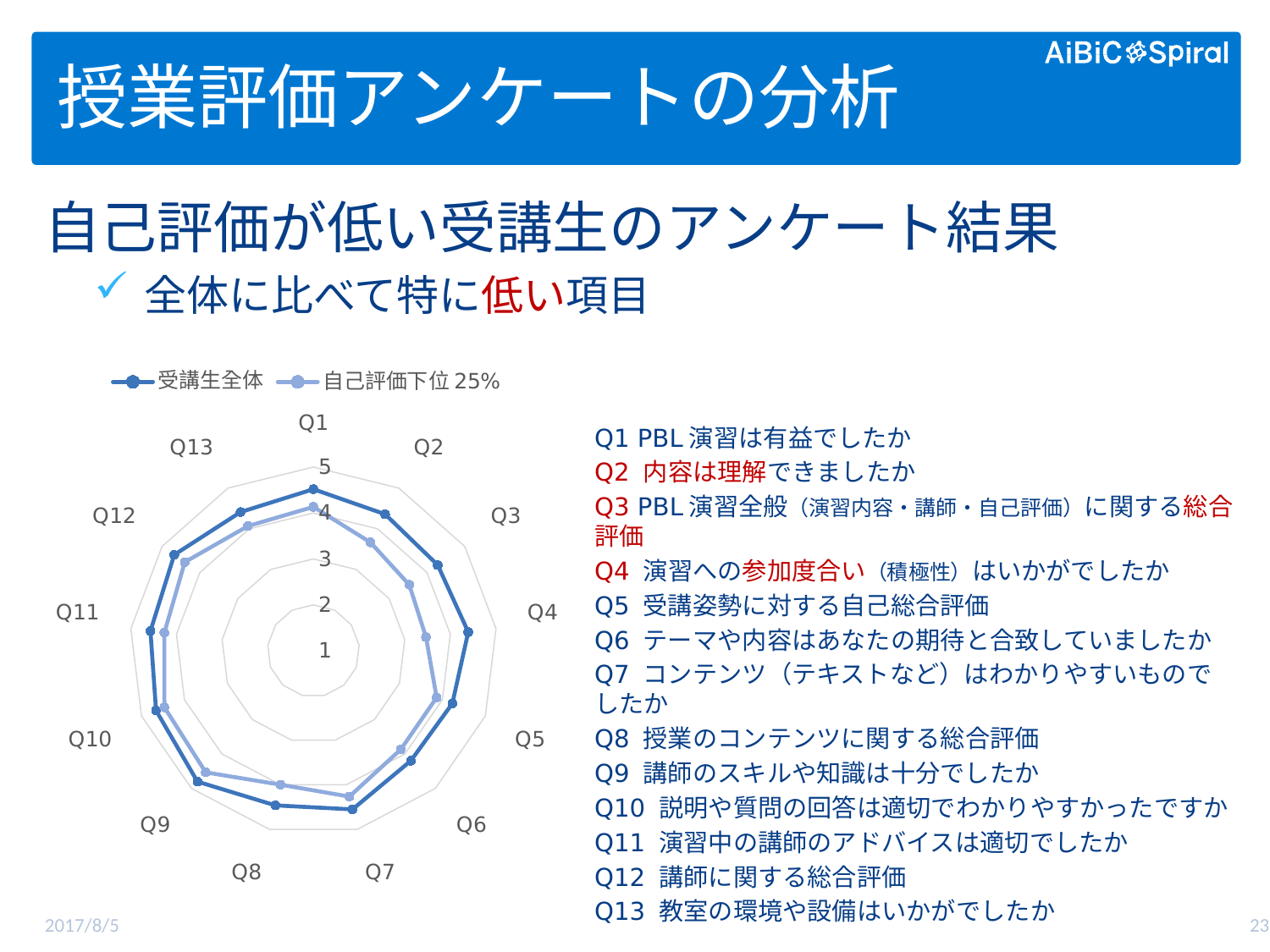

# 授業評価アンケートの分析
自己評価が低い受講生のアンケート結果
全体に比べて特に低い項目

### Chart

| Category | 受講生全体 | 自己評価下位25% |
|---|---|---|
| Q1 | 4.517857 | 4.133333 |
| Q2 | 4.357143 | 3.666667 |
| Q3 | 4.285714 | 3.533333 |
| Q4 | 4.392857 | 3.466667 |
| Q5 | 4.232143 | 3.866667 |
| Q6 | 4.196429 | 3.866667 |
| Q7 | 4.553571 | 4.266667 |
| Q8 | 4.464286 | 4.0 |
| Q9 | 4.803571 | 4.533333 |
| Q10 | 4.660714 | 4.466667 |
| Q11 | 4.571429 | 4.266667 |
| Q12 | 4.678571 | 4.4 |
| Q13 | 4.410714 | 4.066667 |
Q1 PBL演習は有益でしたか
Q2 内容は理解できましたか
Q3 PBL演習全般（演習内容・講師・自己評価）に関する総合評価
Q4 演習への参加度合い（積極性）はいかがでしたか
Q5 受講姿勢に対する自己総合評価
Q6 テーマや内容はあなたの期待と合致していましたか
Q7 コンテンツ（テキストなど）はわかりやすいものでしたか
Q8 授業のコンテンツに関する総合評価
Q9 講師のスキルや知識は十分でしたか
Q10 説明や質問の回答は適切でわかりやすかったですか
Q11 演習中の講師のアドバイスは適切でしたか
Q12 講師に関する総合評価
Q13 教室の環境や設備はいかがでしたか